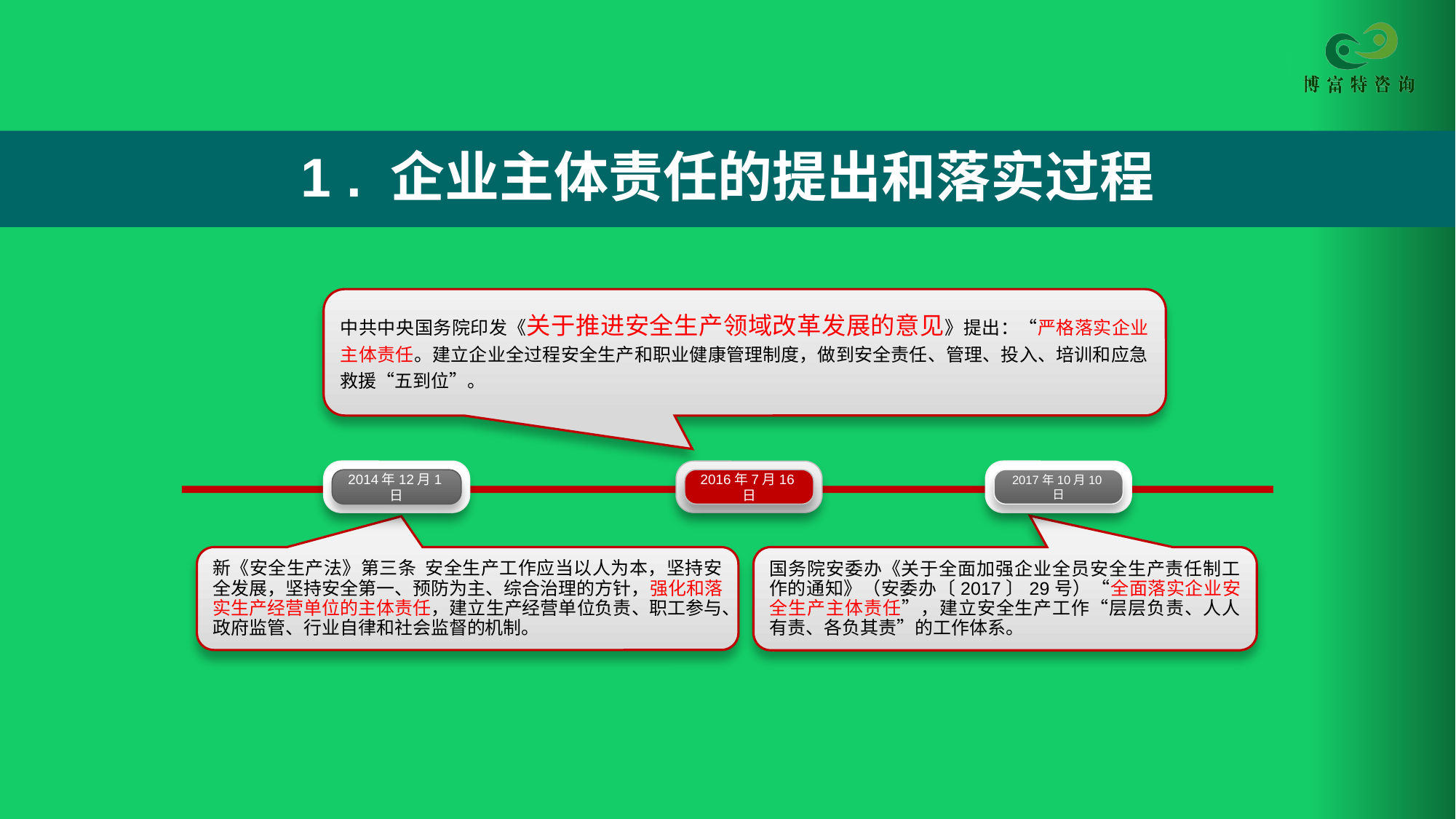

1 . 企业主体责任的提出和落实过程
中共中央国务院印发《关于推进安全生产领域改革发展的意见》提出：“严格落实企业主体责任。建立企业全过程安全生产和职业健康管理制度，做到安全责任、管理、投入、培训和应急救援“五到位”。

2016年7月16日

2017年10月10日
2014年12月1日

新《安全生产法》第三条  安全生产工作应当以人为本，坚持安全发展，坚持安全第一、预防为主、综合治理的方针，强化和落实生产经营单位的主体责任，建立生产经营单位负责、职工参与、政府监管、行业自律和社会监督的机制。
国务院安委办《关于全面加强企业全员安全生产责任制工作的通知》（安委办〔2017〕29号）“全面落实企业安全生产主体责任”，建立安全生产工作“层层负责、人人有责、各负其责”的工作体系。